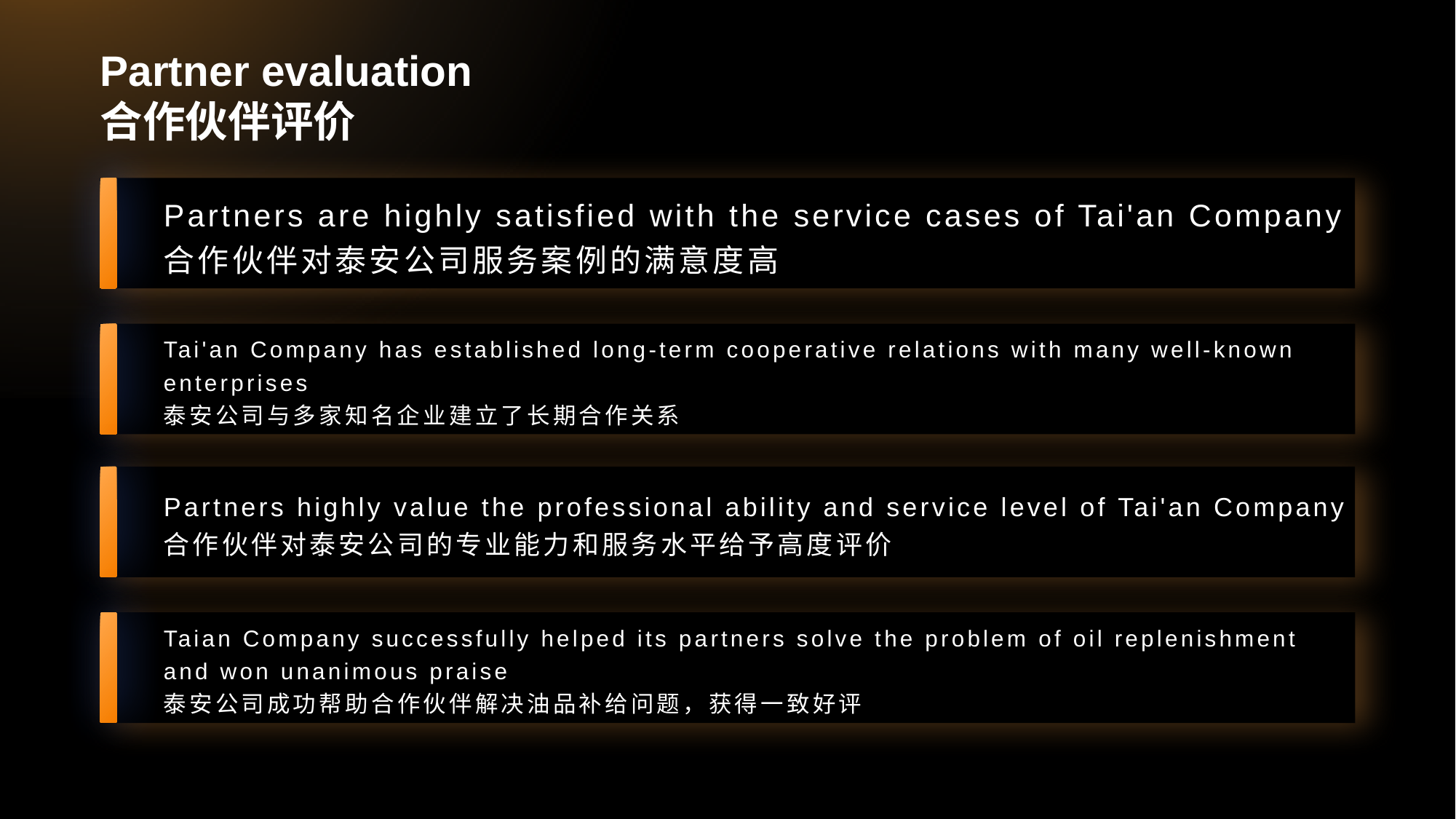

# Partner evaluation 合作伙伴评价
Partners are highly satisfied with the service cases of Tai'an Company
合作伙伴对泰安公司服务案例的满意度高

Tai'an Company has established long-term cooperative relations with many well-known enterprises
泰安公司与多家知名企业建立了长期合作关系

Partners highly value the professional ability and service level of Tai'an Company
合作伙伴对泰安公司的专业能力和服务水平给予高度评价

Taian Company successfully helped its partners solve the problem of oil replenishment and won unanimous praise
泰安公司成功帮助合作伙伴解决油品补给问题，获得一致好评